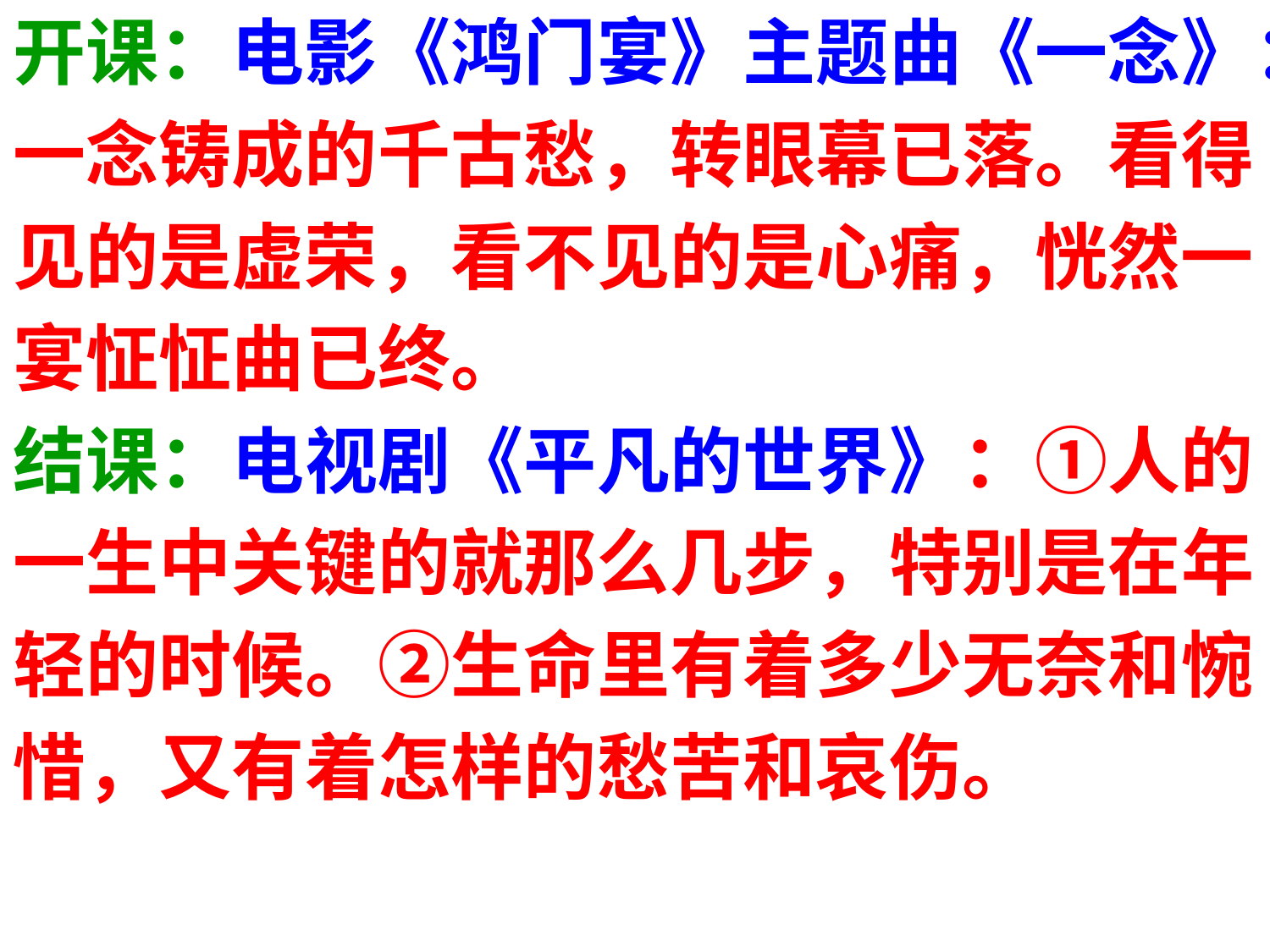

开课：电影《鸿门宴》主题曲《一念》：
一念铸成的千古愁，转眼幕已落。看得
见的是虚荣，看不见的是心痛，恍然一
宴怔怔曲已终。
结课：电视剧《平凡的世界》：①人的
一生中关键的就那么几步，特别是在年
轻的时候。②生命里有着多少无奈和惋
惜，又有着怎样的愁苦和哀伤。